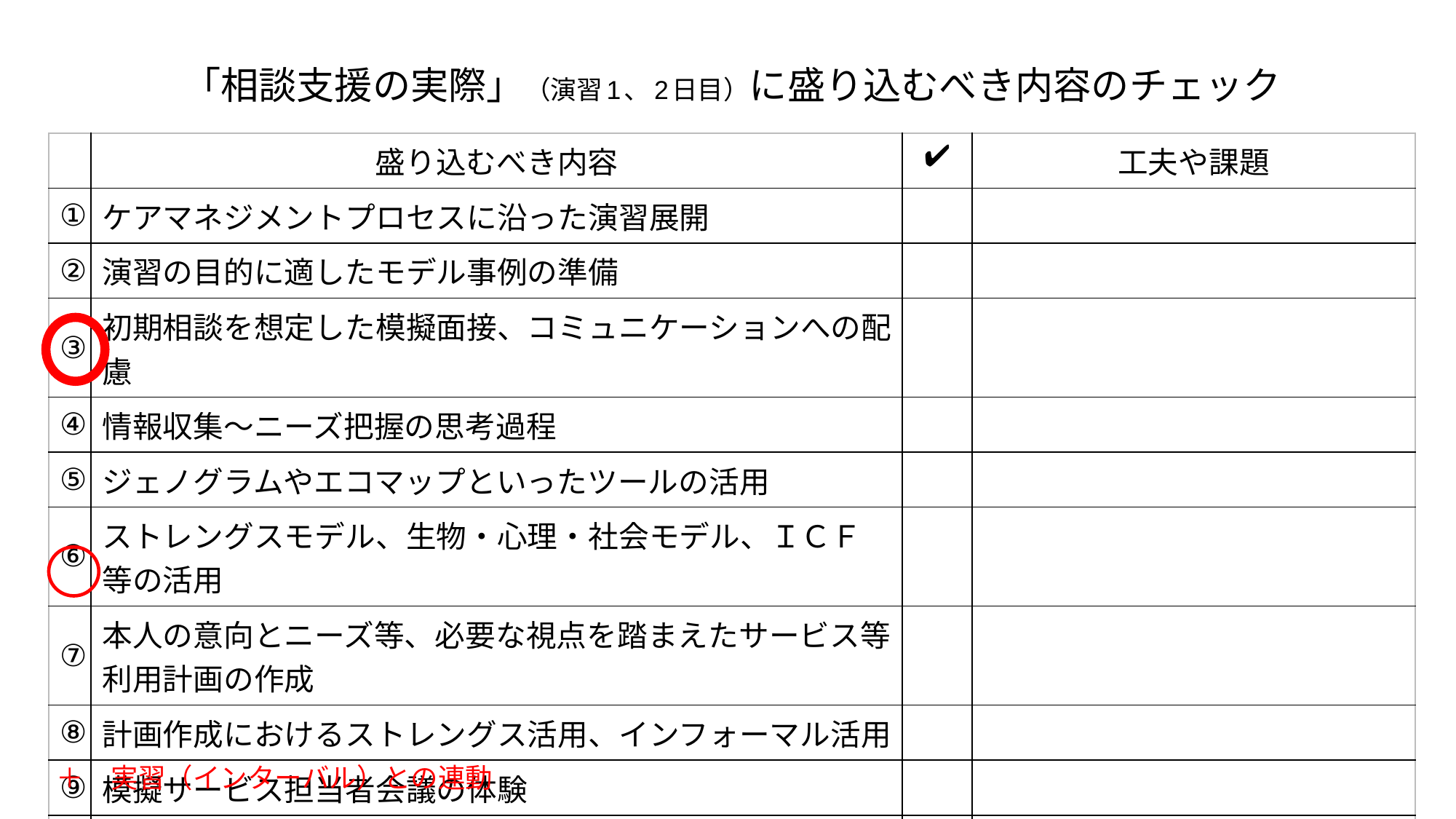

「相談支援の実際」（演習1、2日目）に盛り込むべき内容のチェック
|  | 盛り込むべき内容 | ✔ | 工夫や課題 |
| --- | --- | --- | --- |
| ① | ケアマネジメントプロセスに沿った演習展開 |  |  |
| ② | 演習の目的に適したモデル事例の準備 |  |  |
| ③ | 初期相談を想定した模擬面接、コミュニケーションへの配慮 |  |  |
| ④ | 情報収集～ニーズ把握の思考過程 |  |  |
| ⑤ | ジェノグラムやエコマップといったツールの活用 |  |  |
| ⑥ | ストレングスモデル、生物・心理・社会モデル、ＩＣＦ等の活用 |  |  |
| ⑦ | 本人の意向とニーズ等、必要な視点を踏まえたサービス等利用計画の作成 |  |  |
| ⑧ | 計画作成におけるストレングス活用、インフォーマル活用 |  |  |
| ⑨ | 模擬サービス担当者会議の体験 |  |  |
| ⑩ | モニタリングの理解と記録の作成 |  |  |
| ⑪ | 相談支援の終結とセルフケアマネジメントへの移行 |  |  |

＋　実習（インターバル）との連動